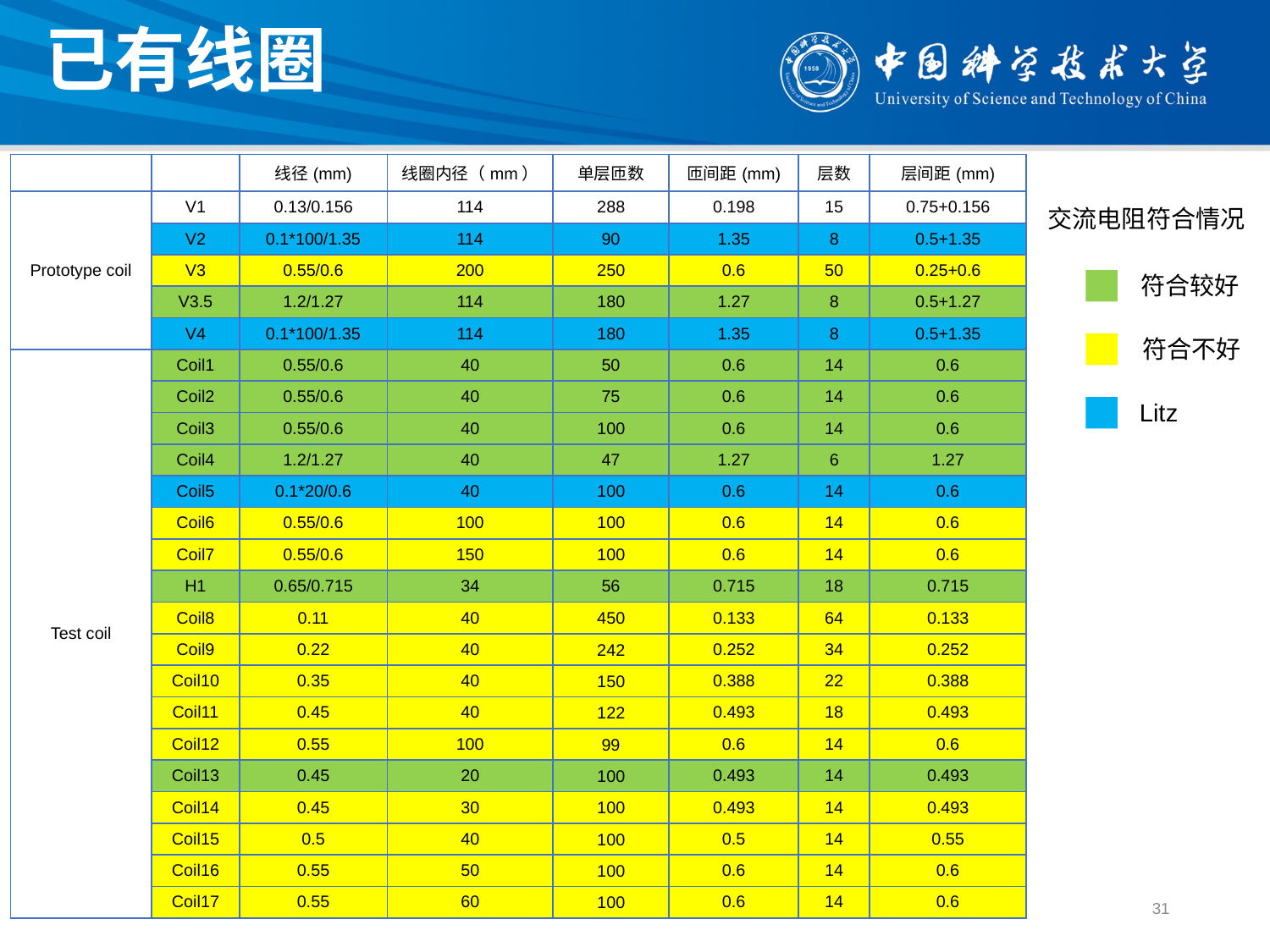

已有线圈
| 总匝数 | 平均半径 |
| --- | --- |
| 4320 | 63.795 |
| 720 | 64.4 |
| 12500 | 121.25 |
| 1440 | 64.08 |
| 1440 | 64.4 |
| 700 | 24.2 |
| 1050 | 24.2 |
| 1400 | 24.2 |
| 282 | 23.81 |
| 1400 | 24.2 |
| 1400 | 54.2 |
| 1400 | 79.2 |
| 1008 | 23.435 |
| 28800 | 24.256 |
| 8228 | 24.284 |
| 3300 | 24.268 |
| 2196 | 24.437 |
| 1386 | 54.2 |
| 1400 | 13.451 |
| 1400 | 18.451 |
| 1400 | 23.85 |
| 1400 | 29.2 |
| 1400 | 34.2 |
|  |  | 线径(mm) | 线圈内径（mm） | 单层匝数 | 匝间距(mm) | 层数 | 层间距(mm) |
| --- | --- | --- | --- | --- | --- | --- | --- |
| Prototype coil | V1 | 0.13/0.156 | 114 | 288 | 0.198 | 15 | 0.75+0.156 |
|  | V2 | 0.1\*100/1.35 | 114 | 90 | 1.35 | 8 | 0.5+1.35 |
|  | V3 | 0.55/0.6 | 200 | 250 | 0.6 | 50 | 0.25+0.6 |
|  | V3.5 | 1.2/1.27 | 114 | 180 | 1.27 | 8 | 0.5+1.27 |
|  | V4 | 0.1\*100/1.35 | 114 | 180 | 1.35 | 8 | 0.5+1.35 |
| Test coil | Coil1 | 0.55/0.6 | 40 | 50 | 0.6 | 14 | 0.6 |
|  | Coil2 | 0.55/0.6 | 40 | 75 | 0.6 | 14 | 0.6 |
|  | Coil3 | 0.55/0.6 | 40 | 100 | 0.6 | 14 | 0.6 |
|  | Coil4 | 1.2/1.27 | 40 | 47 | 1.27 | 6 | 1.27 |
|  | Coil5 | 0.1\*20/0.6 | 40 | 100 | 0.6 | 14 | 0.6 |
|  | Coil6 | 0.55/0.6 | 100 | 100 | 0.6 | 14 | 0.6 |
|  | Coil7 | 0.55/0.6 | 150 | 100 | 0.6 | 14 | 0.6 |
|  | H1 | 0.65/0.715 | 34 | 56 | 0.715 | 18 | 0.715 |
|  | Coil8 | 0.11 | 40 | 450 | 0.133 | 64 | 0.133 |
|  | Coil9 | 0.22 | 40 | 242 | 0.252 | 34 | 0.252 |
|  | Coil10 | 0.35 | 40 | 150 | 0.388 | 22 | 0.388 |
|  | Coil11 | 0.45 | 40 | 122 | 0.493 | 18 | 0.493 |
|  | Coil12 | 0.55 | 100 | 99 | 0.6 | 14 | 0.6 |
|  | Coil13 | 0.45 | 20 | 100 | 0.493 | 14 | 0.493 |
|  | Coil14 | 0.45 | 30 | 100 | 0.493 | 14 | 0.493 |
|  | Coil15 | 0.5 | 40 | 100 | 0.5 | 14 | 0.55 |
|  | Coil16 | 0.55 | 50 | 100 | 0.6 | 14 | 0.6 |
|  | Coil17 | 0.55 | 60 | 100 | 0.6 | 14 | 0.6 |
交流电阻符合情况
符合较好

符合不好

Litz

31